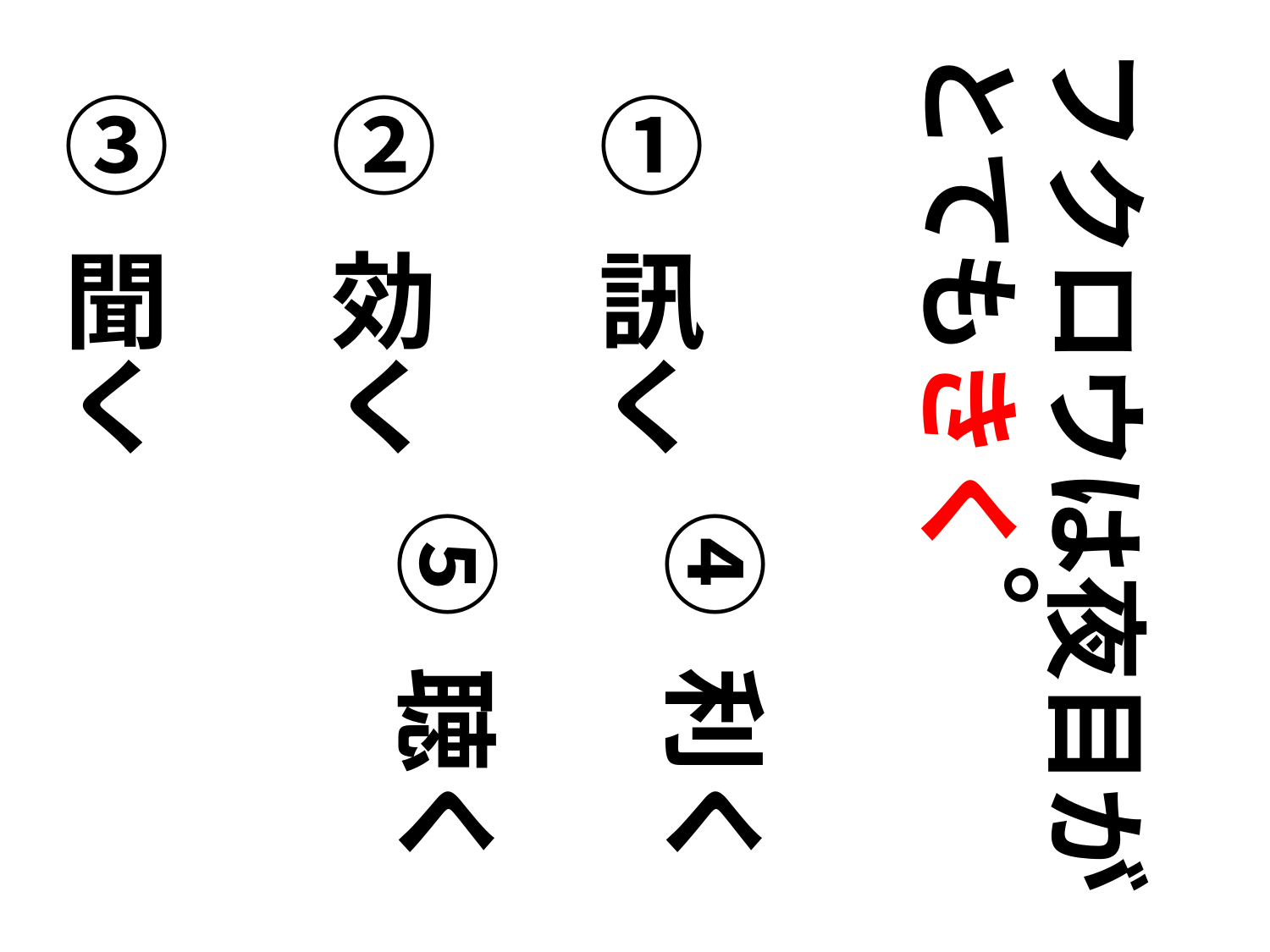

フクロウは夜目がとてもきく

① 訊く

② 効く

③ 聞く
。

④ 利く

⑤ 聴く